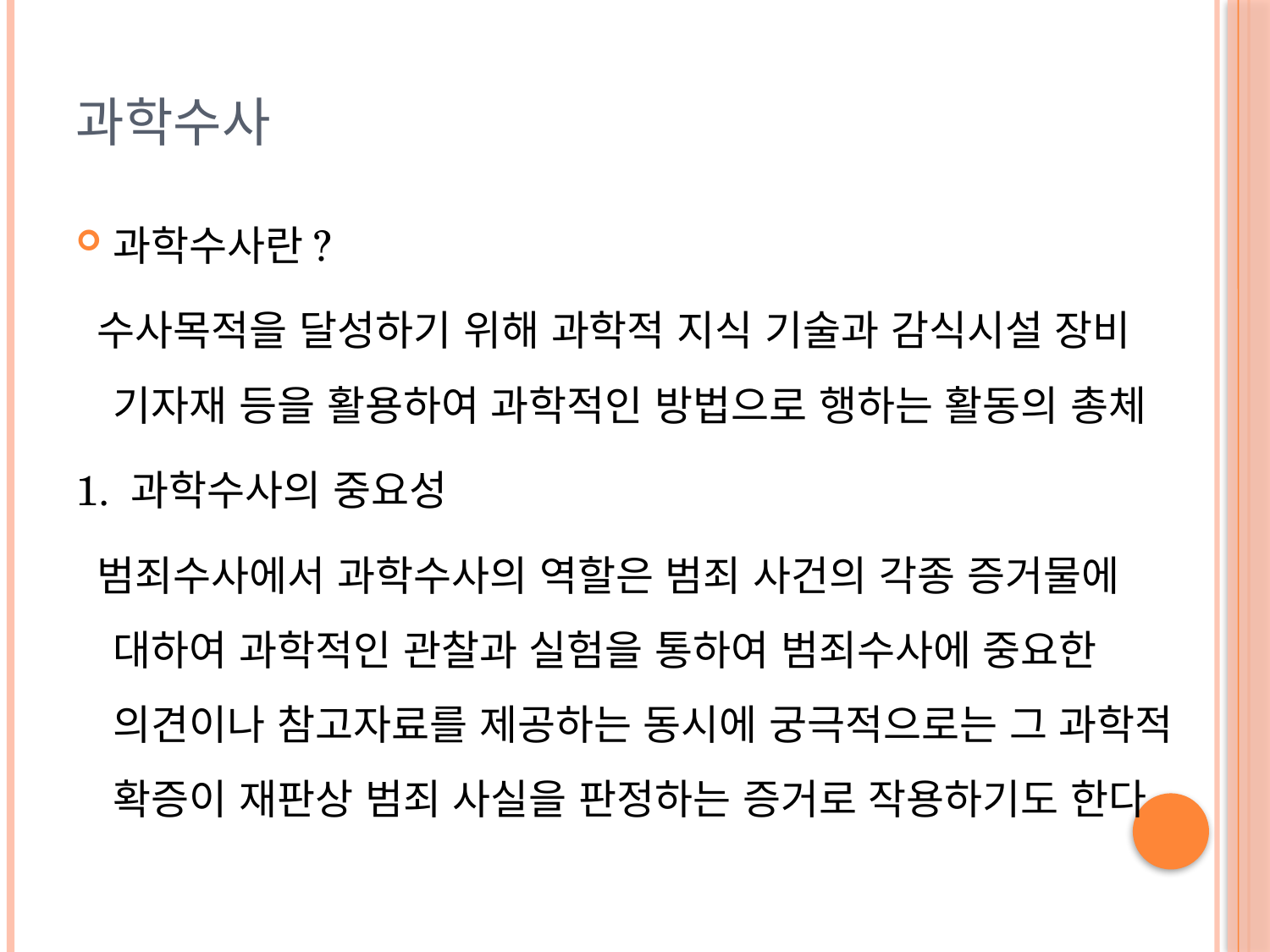

# 과학수사
과학수사란?
 수사목적을 달성하기 위해 과학적 지식 기술과 감식시설 장비 기자재 등을 활용하여 과학적인 방법으로 행하는 활동의 총체
1. 과학수사의 중요성
 범죄수사에서 과학수사의 역할은 범죄 사건의 각종 증거물에 대하여 과학적인 관찰과 실험을 통하여 범죄수사에 중요한 의견이나 참고자료를 제공하는 동시에 궁극적으로는 그 과학적 확증이 재판상 범죄 사실을 판정하는 증거로 작용하기도 한다